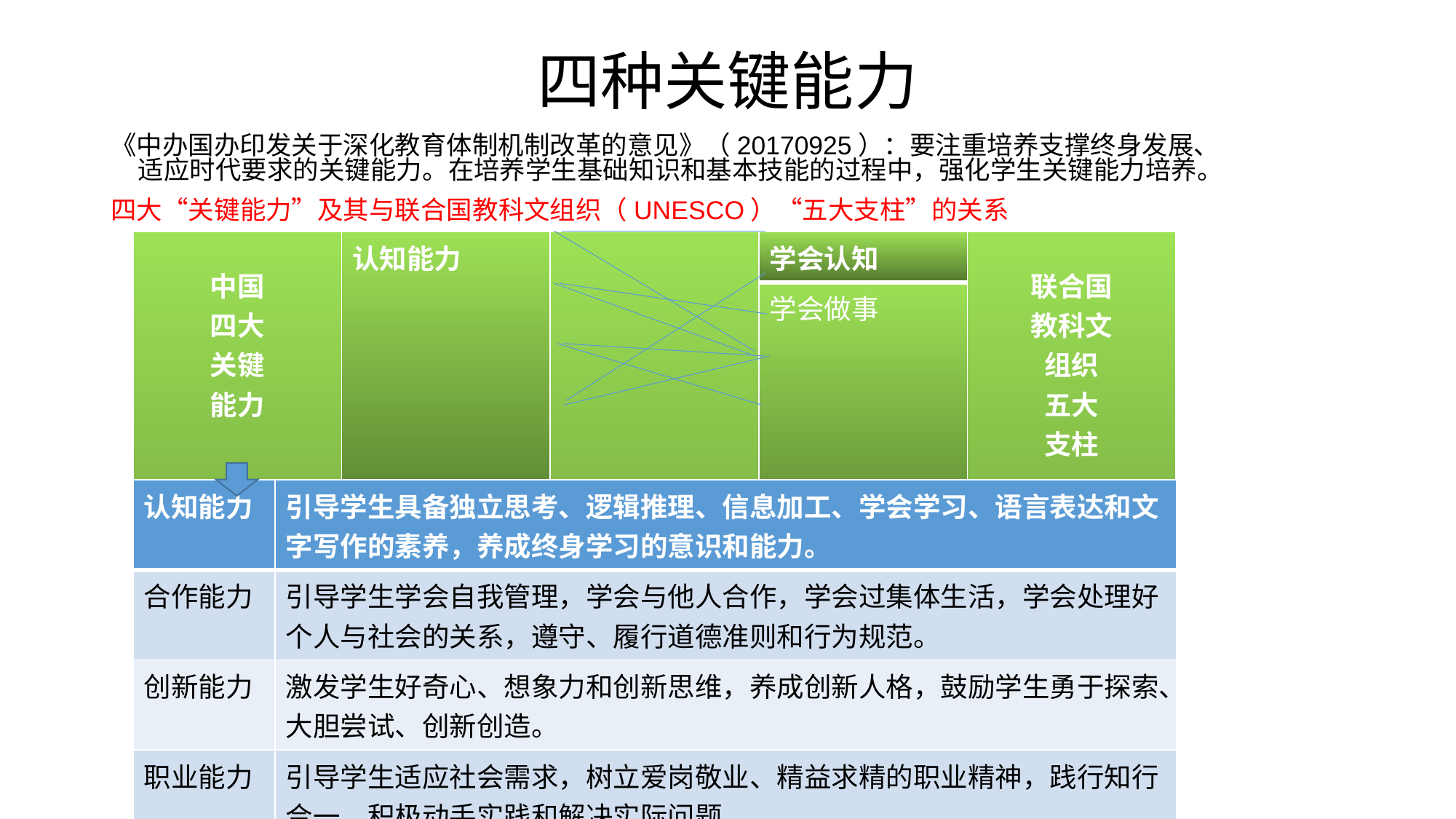

# 四种关键能力
《中办国办印发关于深化教育体制机制改革的意见》（20170925）：要注重培养支撑终身发展、适应时代要求的关键能力。在培养学生基础知识和基本技能的过程中，强化学生关键能力培养。
四大“关键能力”及其与联合国教科文组织（UNESCO）“五大支柱”的关系

| 中国 四大 关键 能力 | 认知能力 |  | 学会认知 | 联合国 教科文 组织 五大 支柱 |
| --- | --- | --- | --- | --- |
|  |  |  | 学会做事 |  |
|  | 合作能力 |  |  |  |
|  |  |  | 学会共处 |  |
|  | 创新能力 |  |  |  |
|  |  |  | 学会生存 |  |
|  | 职业能力 |  |  |  |
|  |  |  | 学会改变 |  |

| 认知能力 | 引导学生具备独立思考、逻辑推理、信息加工、学会学习、语言表达和文字写作的素养，养成终身学习的意识和能力。 |
| --- | --- |
| 合作能力 | 引导学生学会自我管理，学会与他人合作，学会过集体生活，学会处理好个人与社会的关系，遵守、履行道德准则和行为规范。 |
| 创新能力 | 激发学生好奇心、想象力和创新思维，养成创新人格，鼓励学生勇于探索、大胆尝试、创新创造。 |
| 职业能力 | 引导学生适应社会需求，树立爱岗敬业、精益求精的职业精神，践行知行合一，积极动手实践和解决实际问题。 |